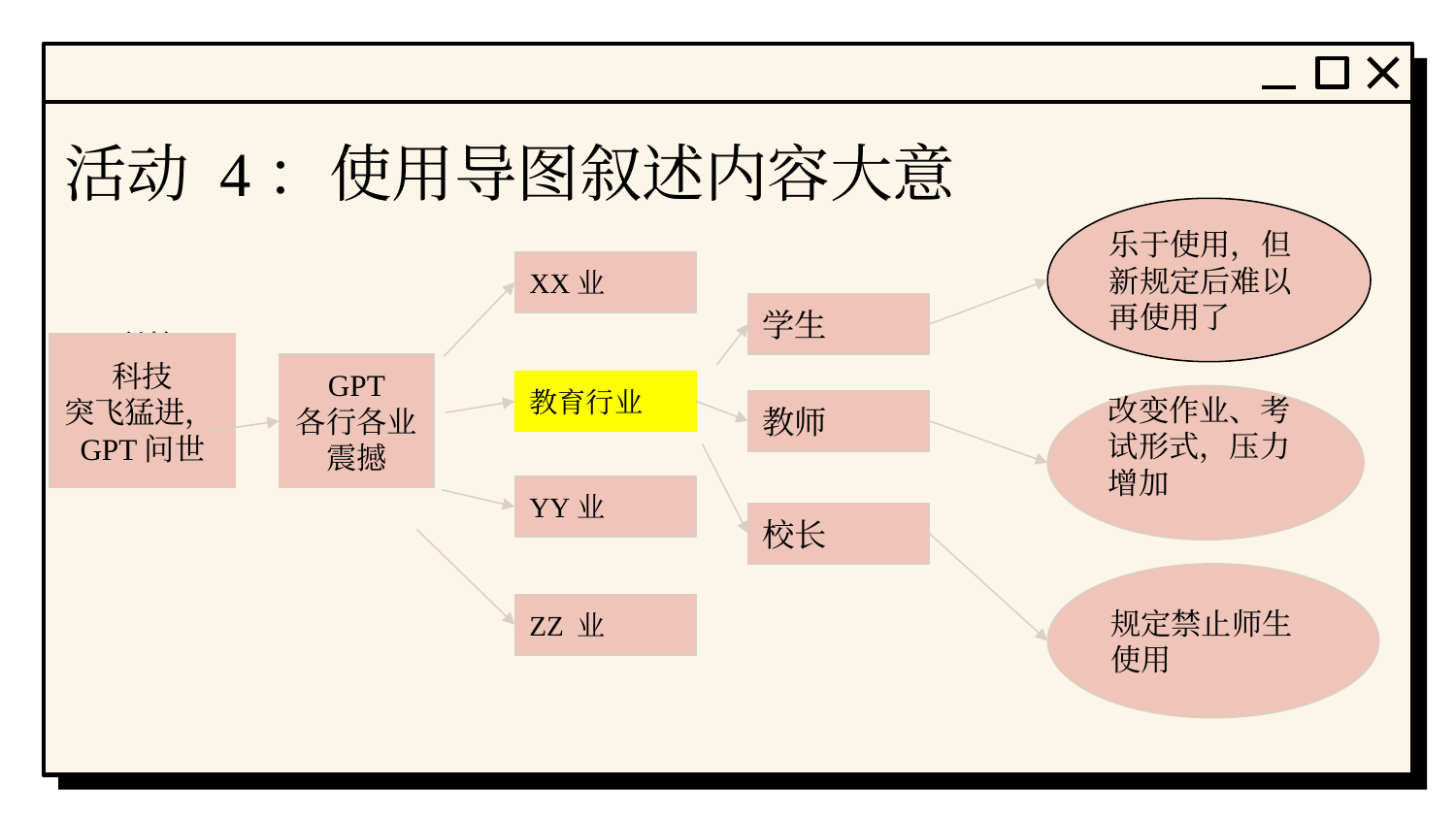

# 活动 4：使用导图叙述内容大意

科技
各
乐于使用，但新规定后难以再使用了
XX业
学生

科技
突飞猛进，GPT问世

GPT
各行各业
震撼
教育行业
改变作业、考试形式，压力增加

教师
YY业
校长
规定禁止师生使用
ZZ 业